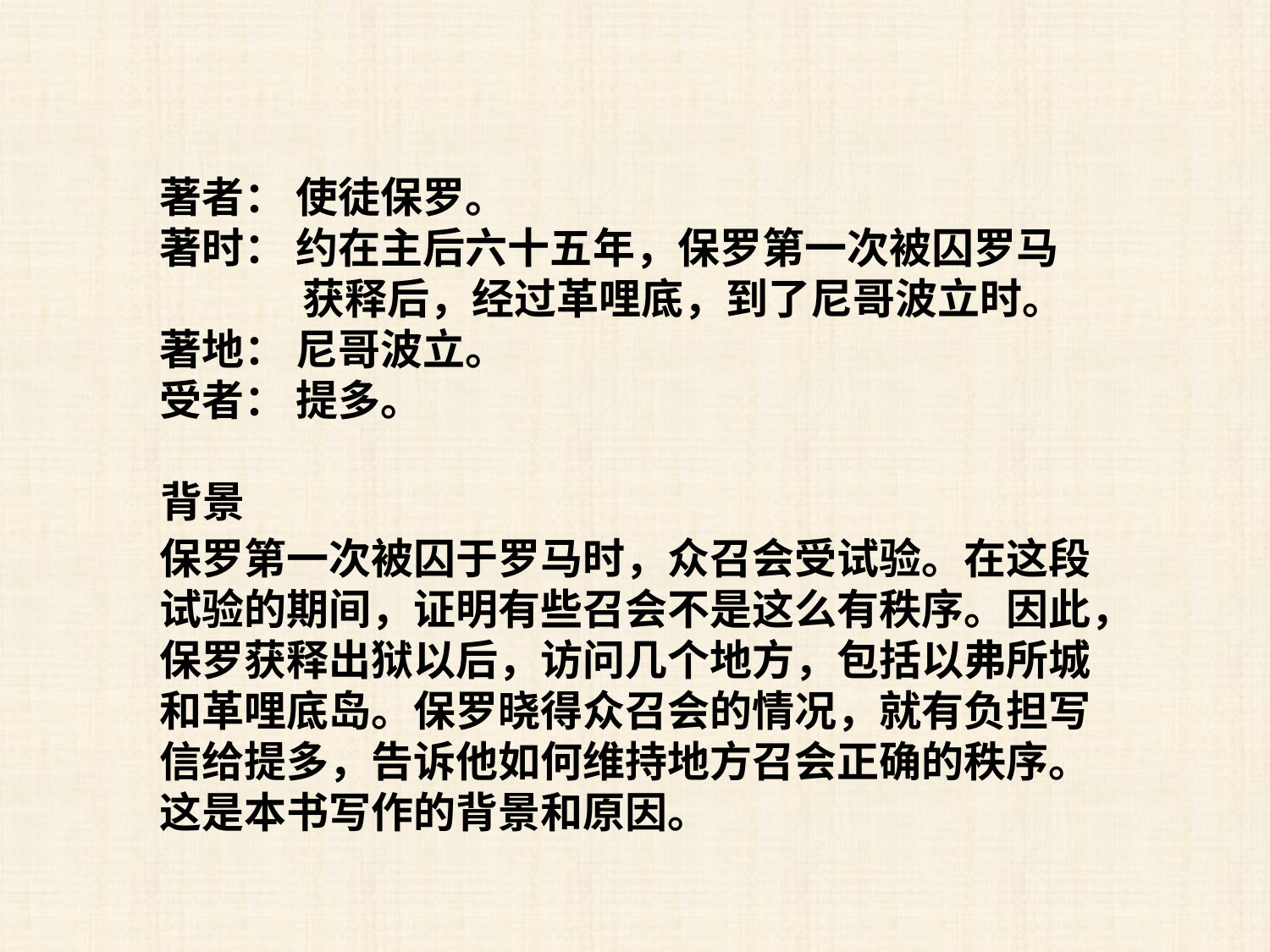

著者： 使徒保罗。
著时： 约在主后六十五年，保罗第一次被囚罗马
               获释后，经过革哩底，到了尼哥波立时。
著地： 尼哥波立。
受者： 提多。
背景
保罗第一次被囚于罗马时，众召会受试验。在这段试验的期间，证明有些召会不是这么有秩序。因此，保罗获释出狱以后，访问几个地方，包括以弗所城和革哩底岛。保罗晓得众召会的情况，就有负担写信给提多，告诉他如何维持地方召会正确的秩序。这是本书写作的背景和原因。